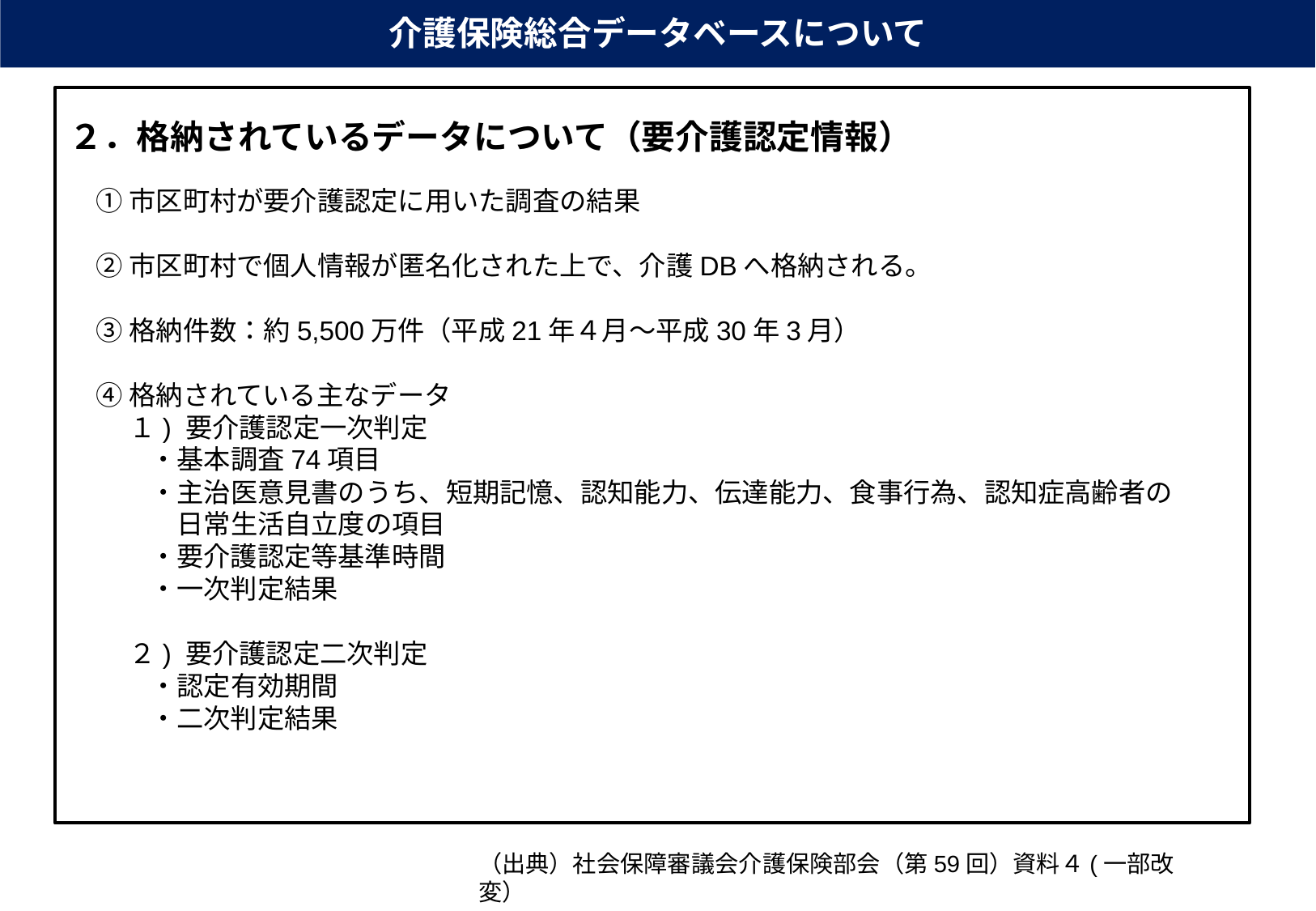

介護保険総合データベースについて

２．格納されているデータについて（要介護認定情報）

　① 市区町村が要介護認定に用いた調査の結果

　② 市区町村で個人情報が匿名化された上で、介護DBへ格納される。

　③ 格納件数：約5,500万件（平成21年４月～平成30年3月）

　④ 格納されている主なデータ
　　 １) 要介護認定一次判定
　　　・基本調査74項目
　　　・主治医意見書のうち、短期記憶、認知能力、伝達能力、食事行為、認知症高齢者の
　　　　日常生活自立度の項目
　　　・要介護認定等基準時間
　　　・一次判定結果

　　 ２) 要介護認定二次判定
　　　・認定有効期間
　　　・二次判定結果

（出典）社会保障審議会介護保険部会（第59回）資料４(一部改変）